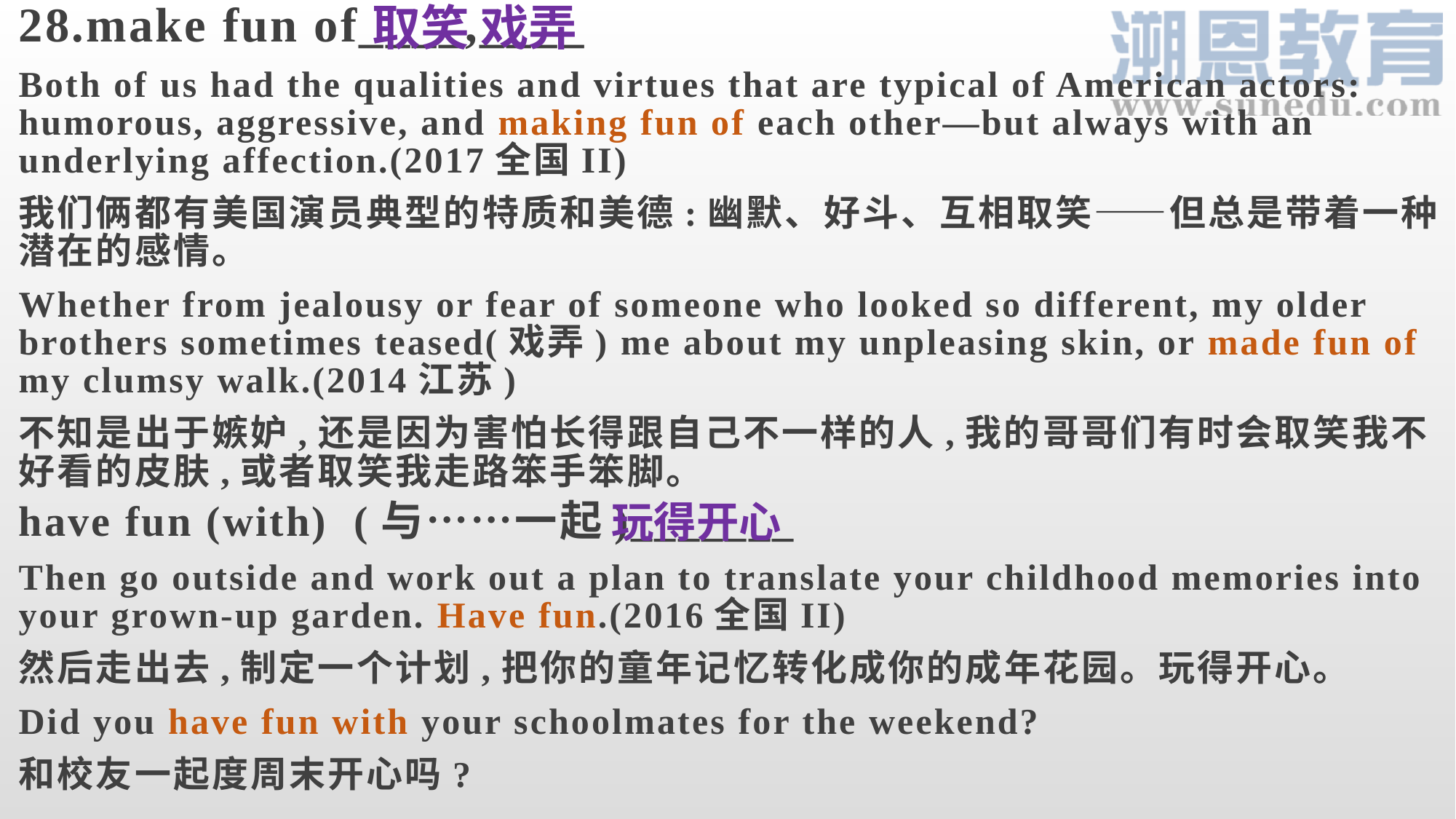

取笑 戏弄
28.make fun of____,____
Both of us had the qualities and virtues that are typical of American actors: humorous, aggressive, and making fun of each other—but always with an underlying affection.(2017全国II)
我们俩都有美国演员典型的特质和美德:幽默、好斗、互相取笑——但总是带着一种潜在的感情。
Whether from jealousy or fear of someone who looked so different, my older brothers sometimes teased(戏弄) me about my unpleasing skin, or made fun of my clumsy walk.(2014江苏)
不知是出于嫉妒,还是因为害怕长得跟自己不一样的人,我的哥哥们有时会取笑我不好看的皮肤,或者取笑我走路笨手笨脚。
have fun (with)  (与……一起)_______
Then go outside and work out a plan to translate your childhood memories into your grown-up garden. Have fun.(2016全国II)
然后走出去,制定一个计划,把你的童年记忆转化成你的成年花园。玩得开心。
Did you have fun with your schoolmates for the weekend?
和校友一起度周末开心吗?
玩得开心